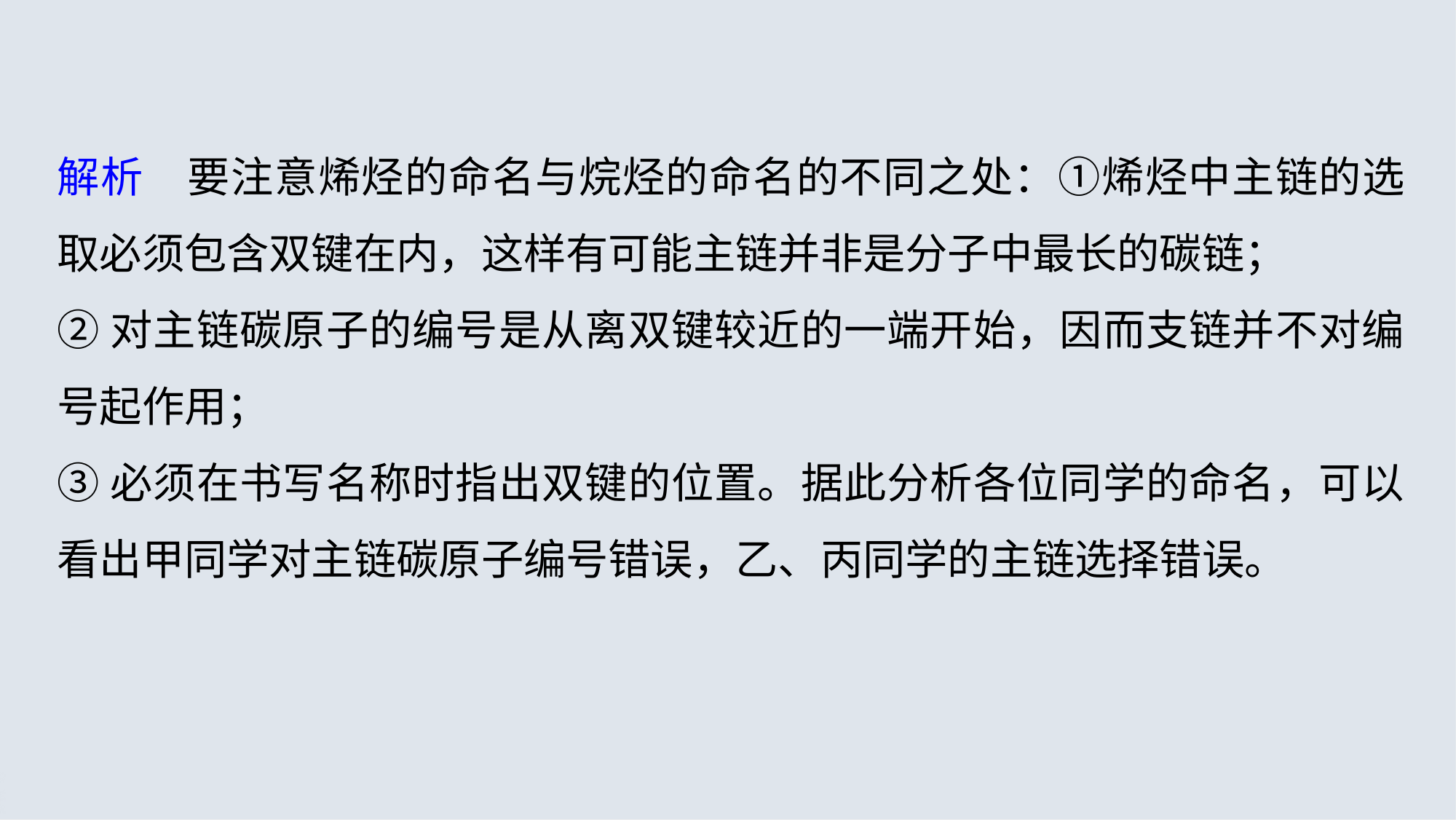

解析　要注意烯烃的命名与烷烃的命名的不同之处：①烯烃中主链的选取必须包含双键在内，这样有可能主链并非是分子中最长的碳链；
②对主链碳原子的编号是从离双键较近的一端开始，因而支链并不对编号起作用；
③必须在书写名称时指出双键的位置。据此分析各位同学的命名，可以看出甲同学对主链碳原子编号错误，乙、丙同学的主链选择错误。